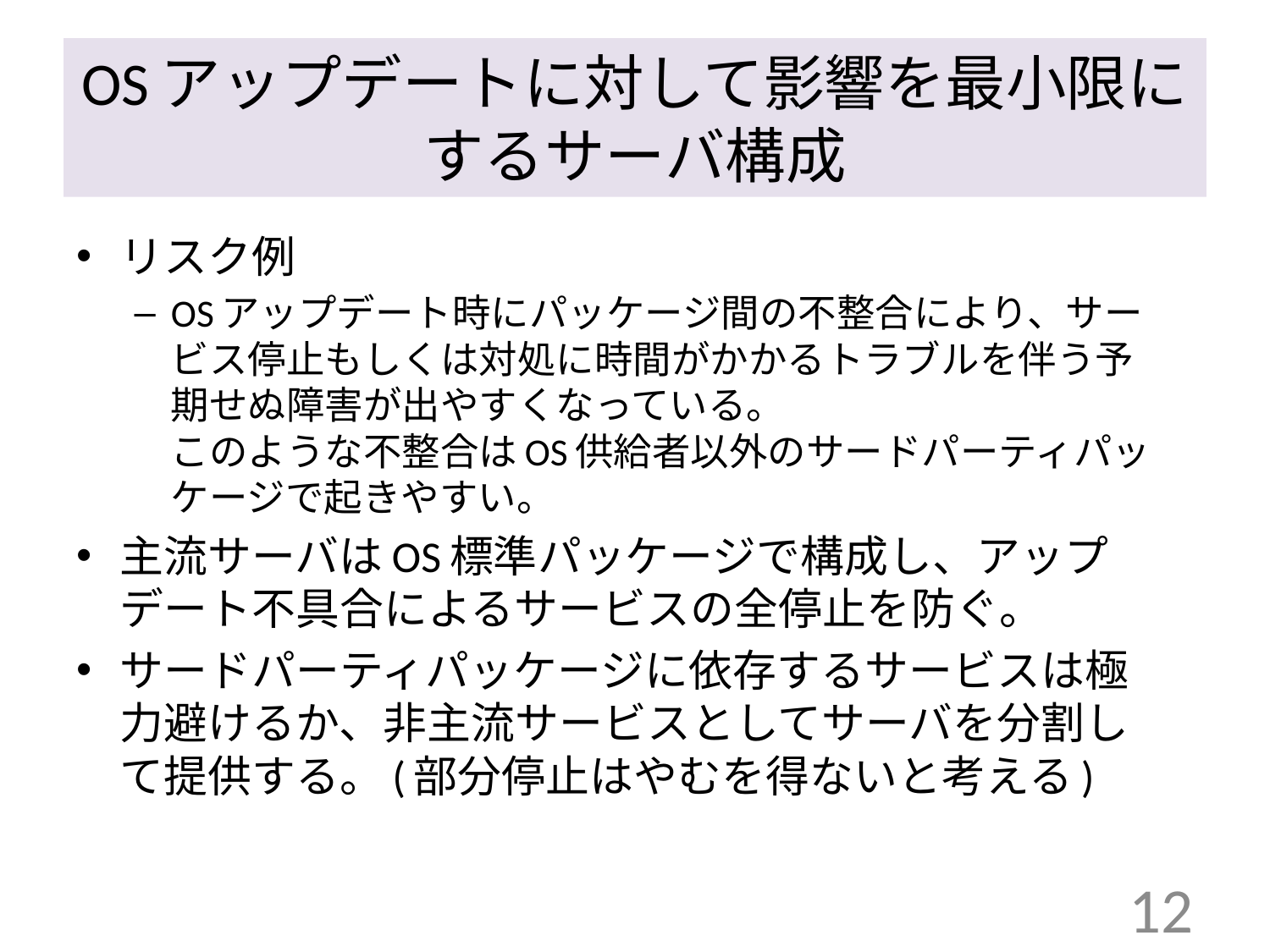

# OSアップデートに対して影響を最小限にするサーバ構成
リスク例
OSアップデート時にパッケージ間の不整合により、サービス停止もしくは対処に時間がかかるトラブルを伴う予期せぬ障害が出やすくなっている。
このような不整合はOS供給者以外のサードパーティパッケージで起きやすい。
主流サーバはOS標準パッケージで構成し、アップデート不具合によるサービスの全停止を防ぐ。
サードパーティパッケージに依存するサービスは極力避けるか、非主流サービスとしてサーバを分割して提供する。(部分停止はやむを得ないと考える)

12